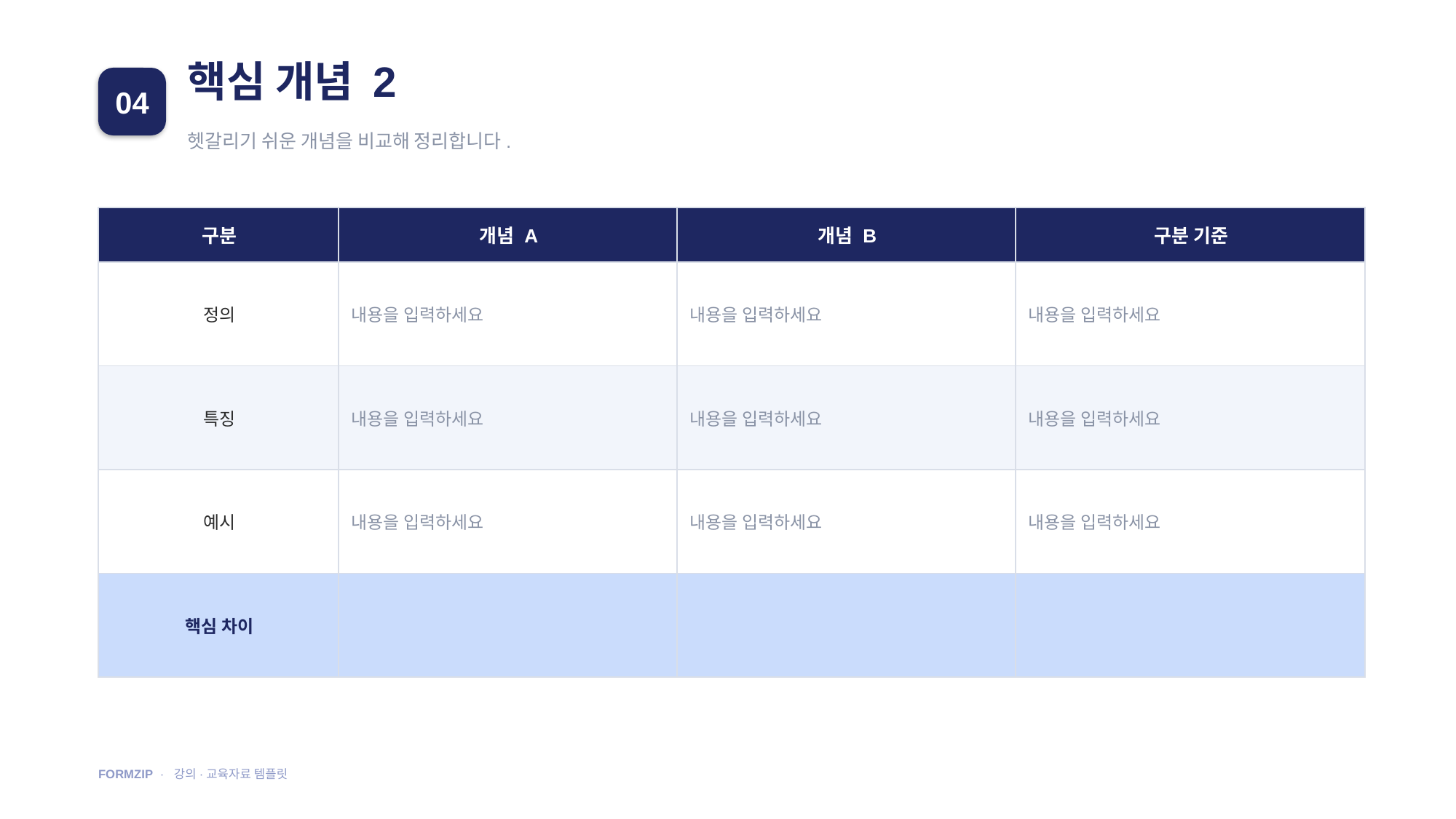

핵심 개념 2
04
헷갈리기 쉬운 개념을 비교해 정리합니다.
| 구분 | 개념 A | 개념 B | 구분 기준 |
| --- | --- | --- | --- |
| 정의 | 내용을 입력하세요 | 내용을 입력하세요 | 내용을 입력하세요 |
| 특징 | 내용을 입력하세요 | 내용을 입력하세요 | 내용을 입력하세요 |
| 예시 | 내용을 입력하세요 | 내용을 입력하세요 | 내용을 입력하세요 |
| 핵심 차이 |  |  |  |
FORMZIP  ·  강의·교육자료 템플릿